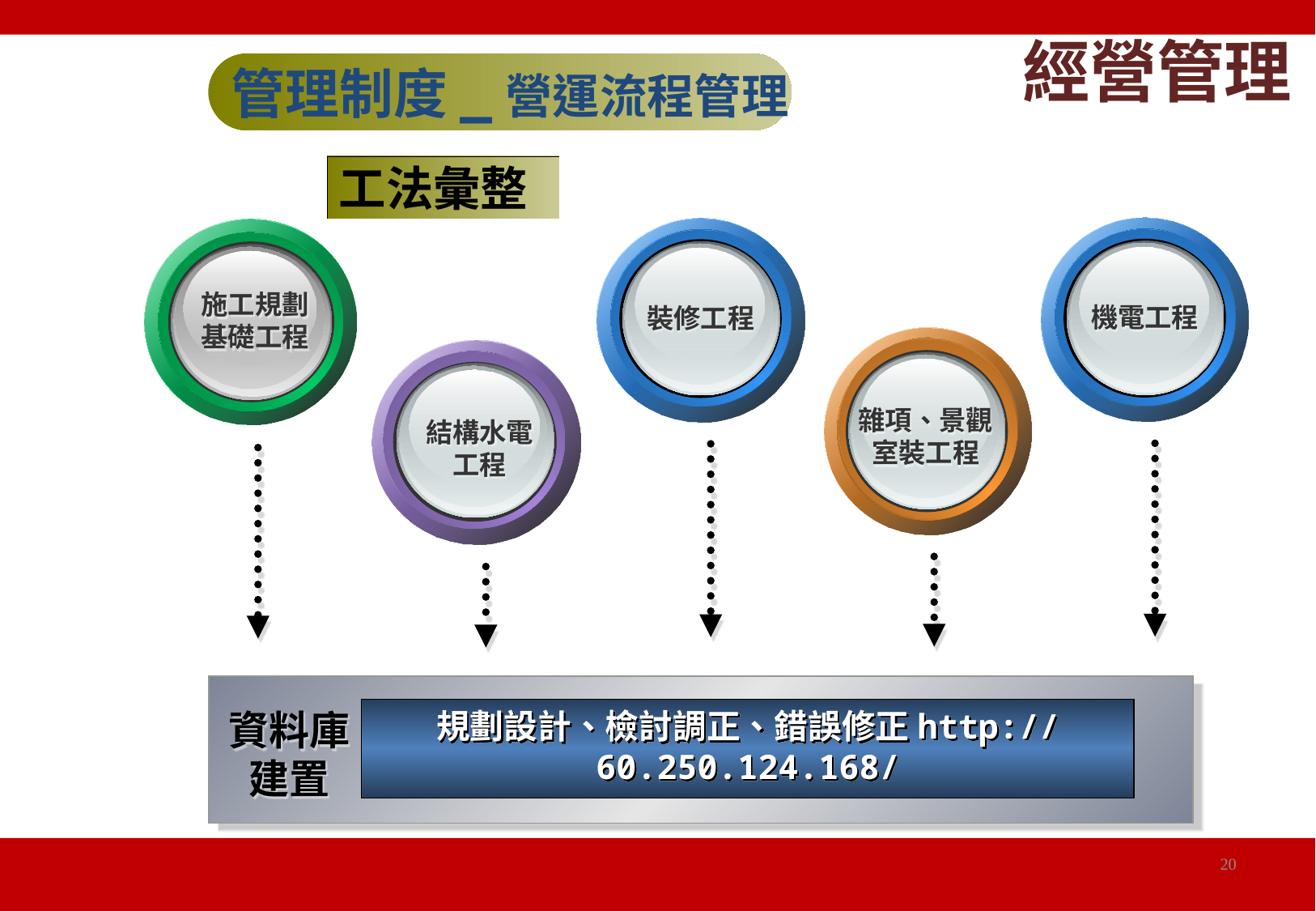

經營管理
管理制度_營運流程管理
工法彙整

施工規劃
基礎工程
機電工程
裝修工程

雜項、景觀室裝工程
結構水電工程

規劃設計、檢討調正、錯誤修正http://60.250.124.168/
資料庫
建置

20